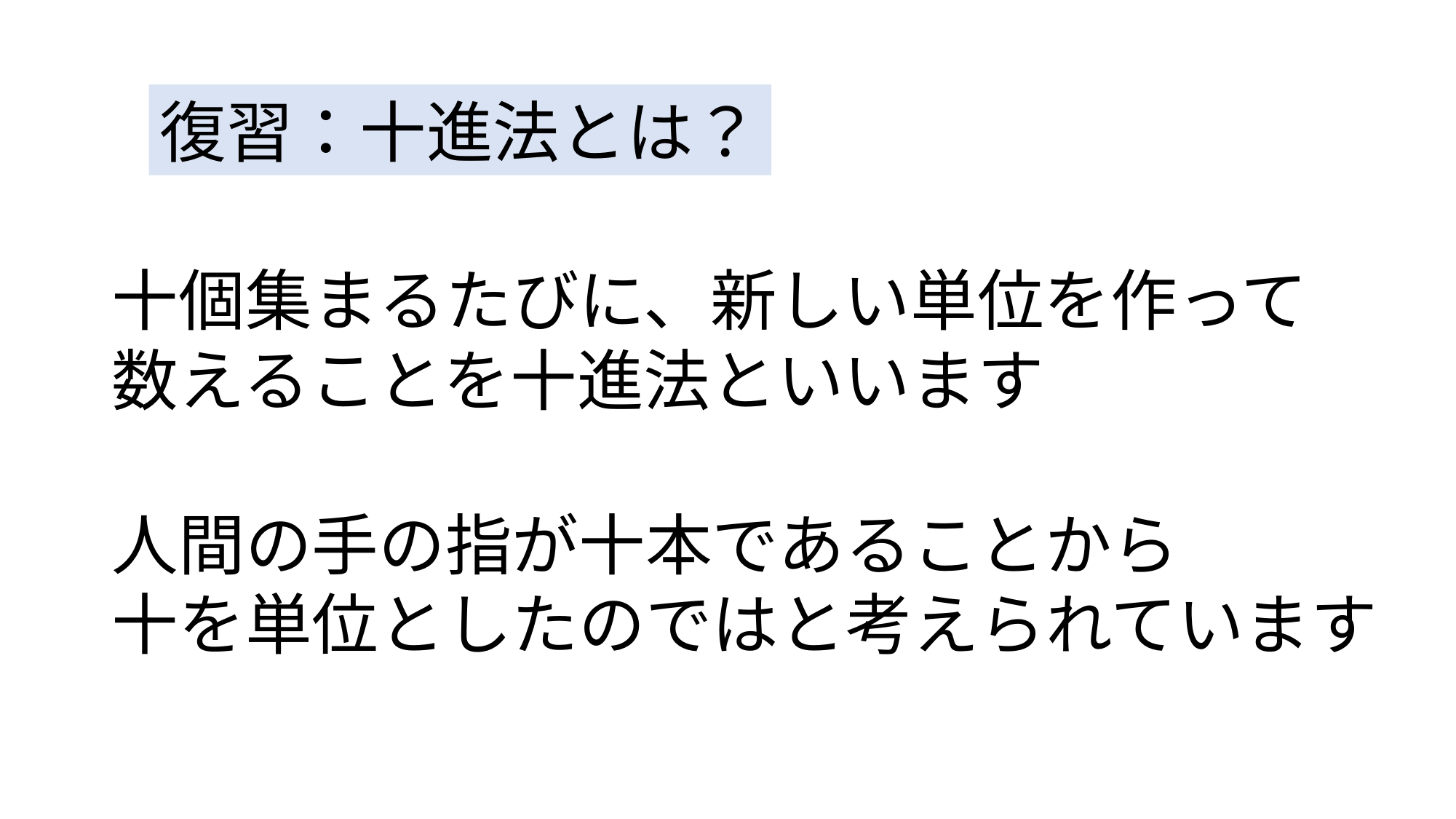

復習：十進法とは？
十個集まるたびに、新しい単位を作って数えることを十進法といいます
人間の手の指が十本であることから
十を単位としたのではと考えられています